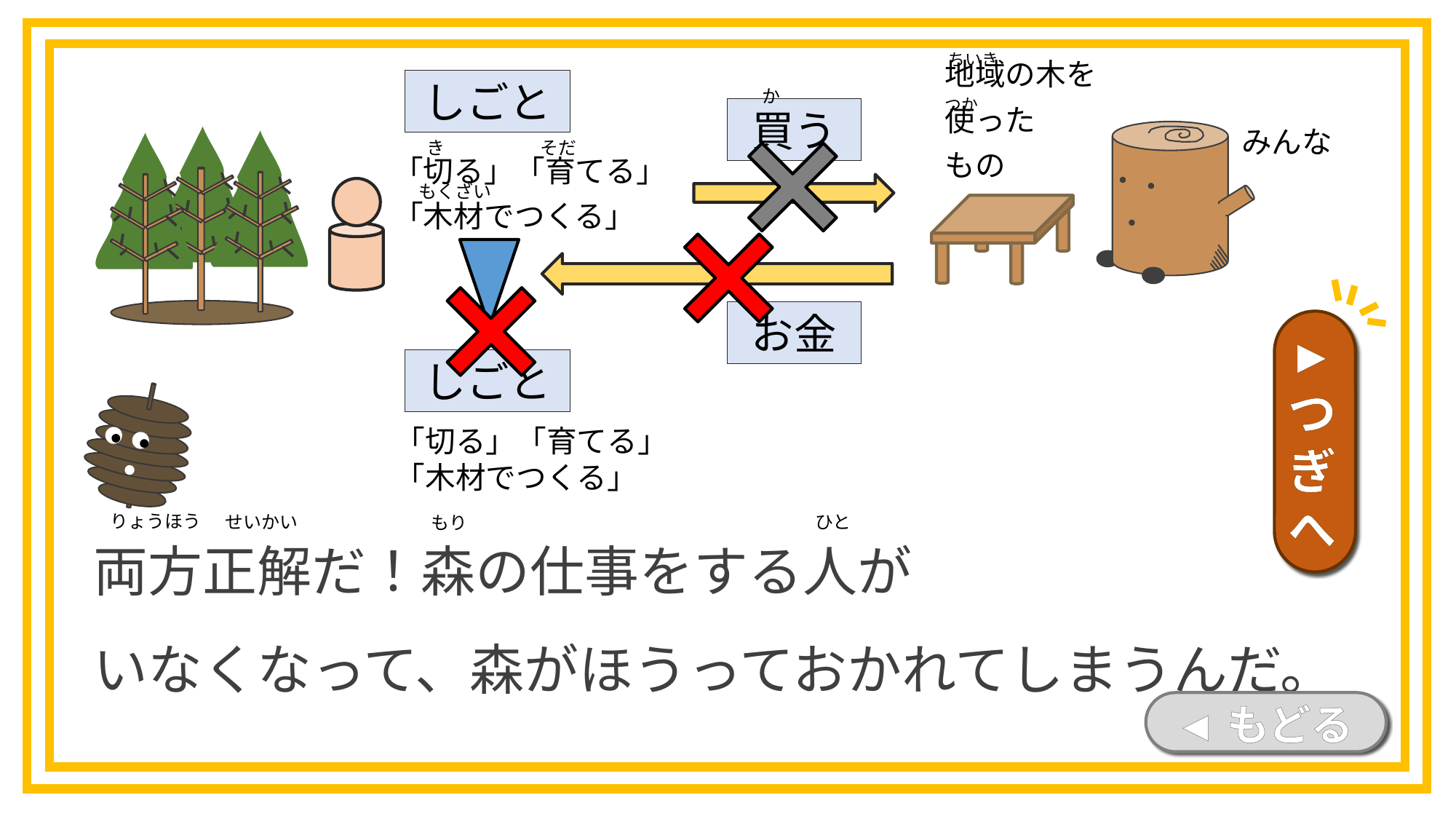

ちいき
地域の木を
使った
もの
しごと
か
つか
買う
買う

みんな

き
そだ
「切る」「育てる」
「木材でつくる」

もくざい

お金
►つぎへ
しごと

「切る」「育てる」
「木材でつくる」
両方正解だ！森の仕事をする人が
いなくなって、森がほうっておかれてしまうんだ。
りょうほう
ひと
せいかい
もり
◄もどる